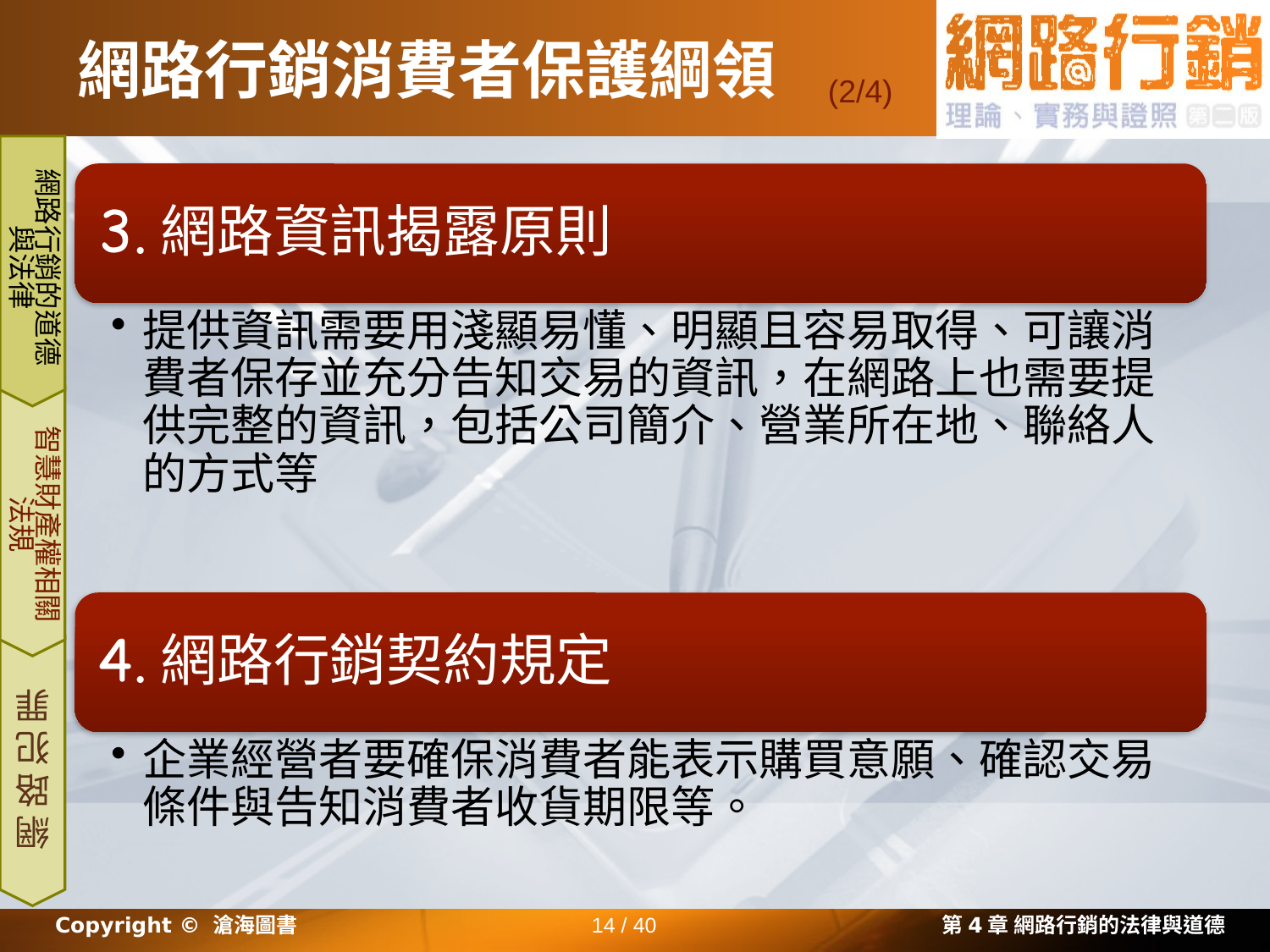

# 網路行銷消費者保護綱領
(2/4)
網路行銷的道德與法律
3.網路資訊揭露原則
提供資訊需要用淺顯易懂、明顯且容易取得、可讓消費者保存並充分告知交易的資訊，在網路上也需要提供完整的資訊，包括公司簡介、營業所在地、聯絡人的方式等
4.網路行銷契約規定
企業經營者要確保消費者能表示購買意願、確認交易條件與告知消費者收貨期限等。

智慧財產權相關法規

網路犯罪
Copyright © 滄海圖書
14 / 40
第4章 網路行銷的法律與道德